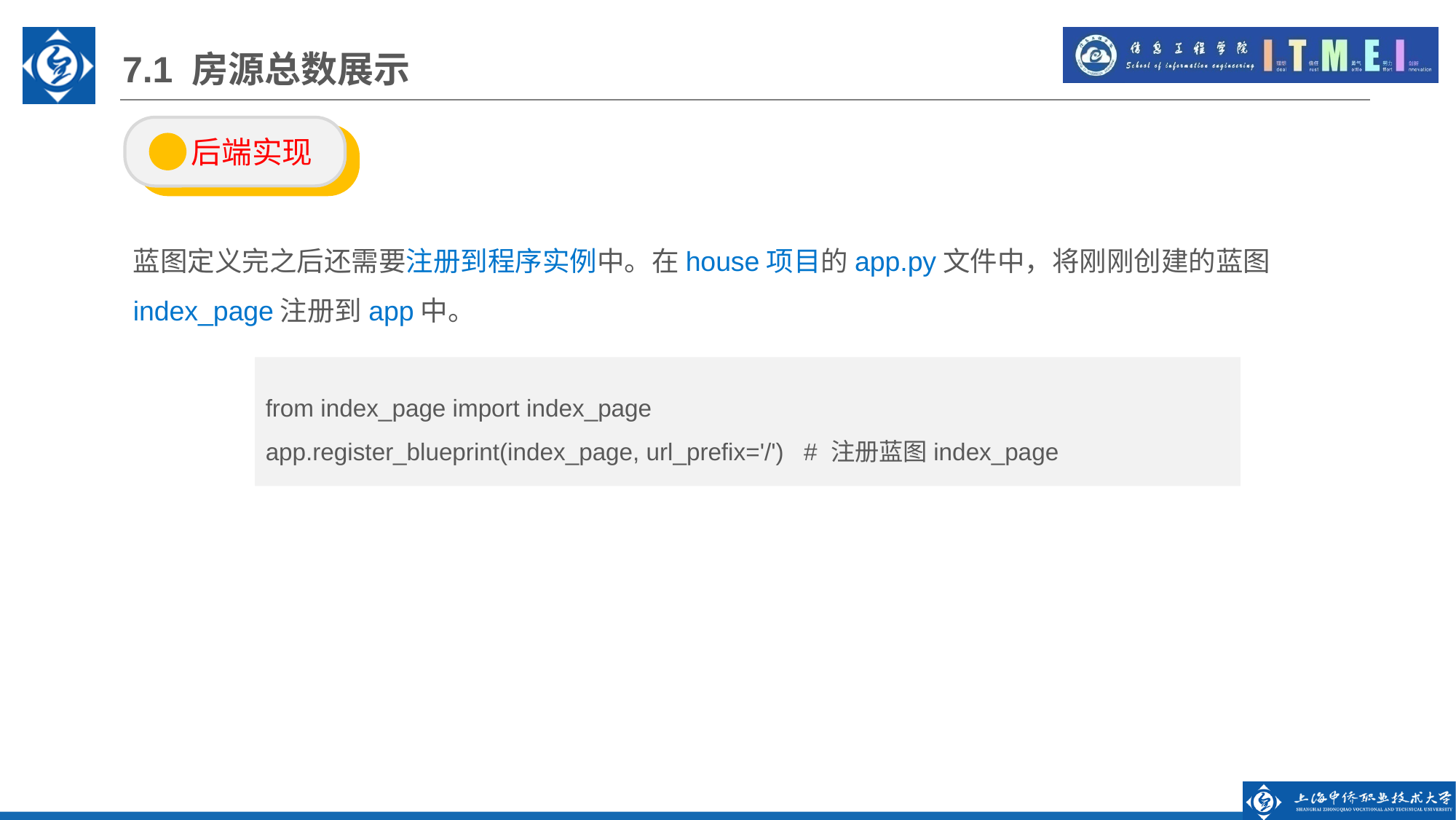

7.1 房源总数展示
    后端实现

蓝图定义完之后还需要注册到程序实例中。在house项目的app.py文件中，将刚刚创建的蓝图index_page注册到app中。
from index_page import index_page
app.register_blueprint(index_page, url_prefix='/')   # 注册蓝图index_page